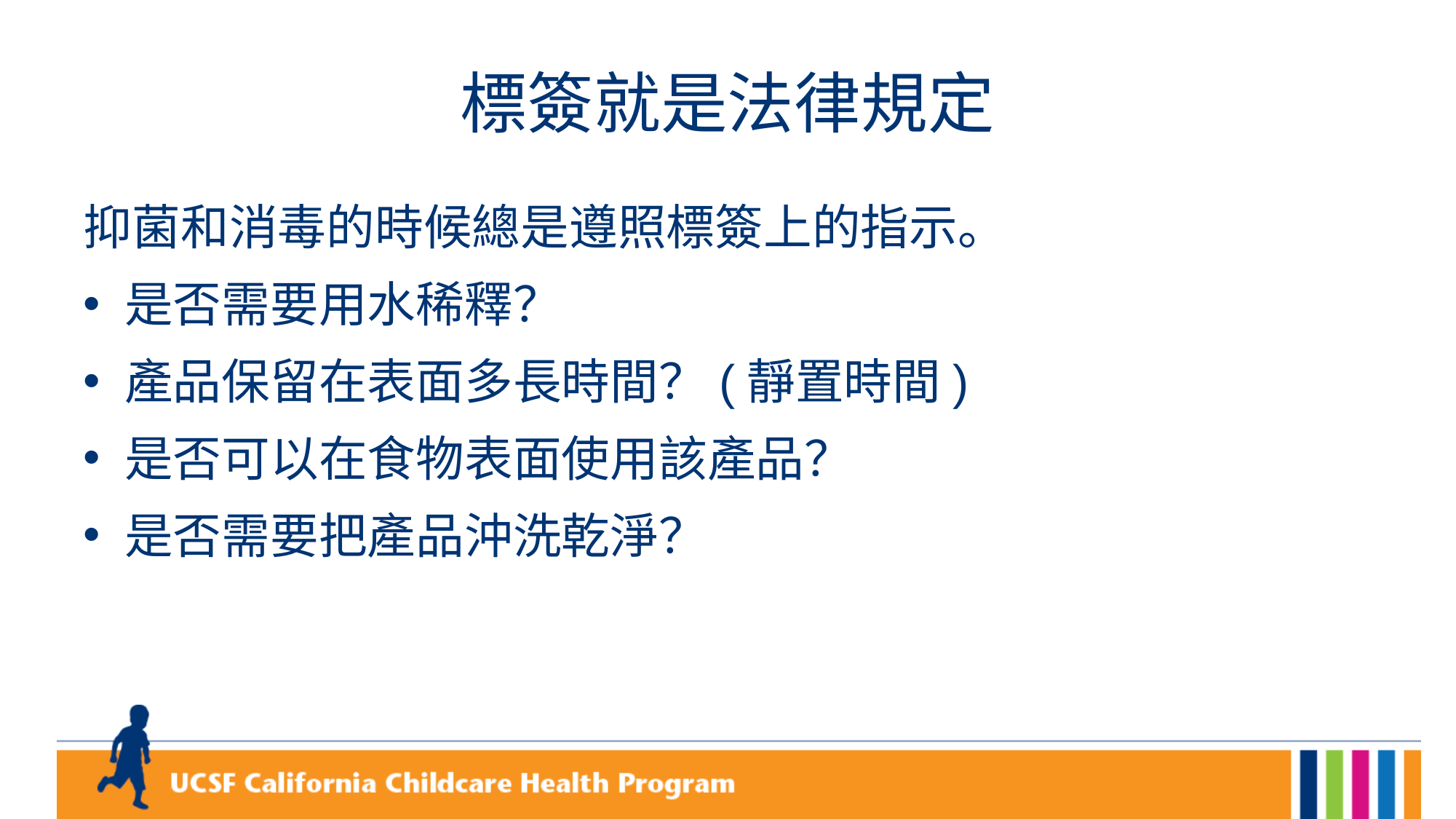

# 標簽就是法律規定
抑菌和消毒的時候總是遵照標簽上的指示。
是否需要用水稀釋？
產品保留在表面多長時間？(靜置時間)
是否可以在食物表面使用該產品？
是否需要把產品沖洗乾淨？